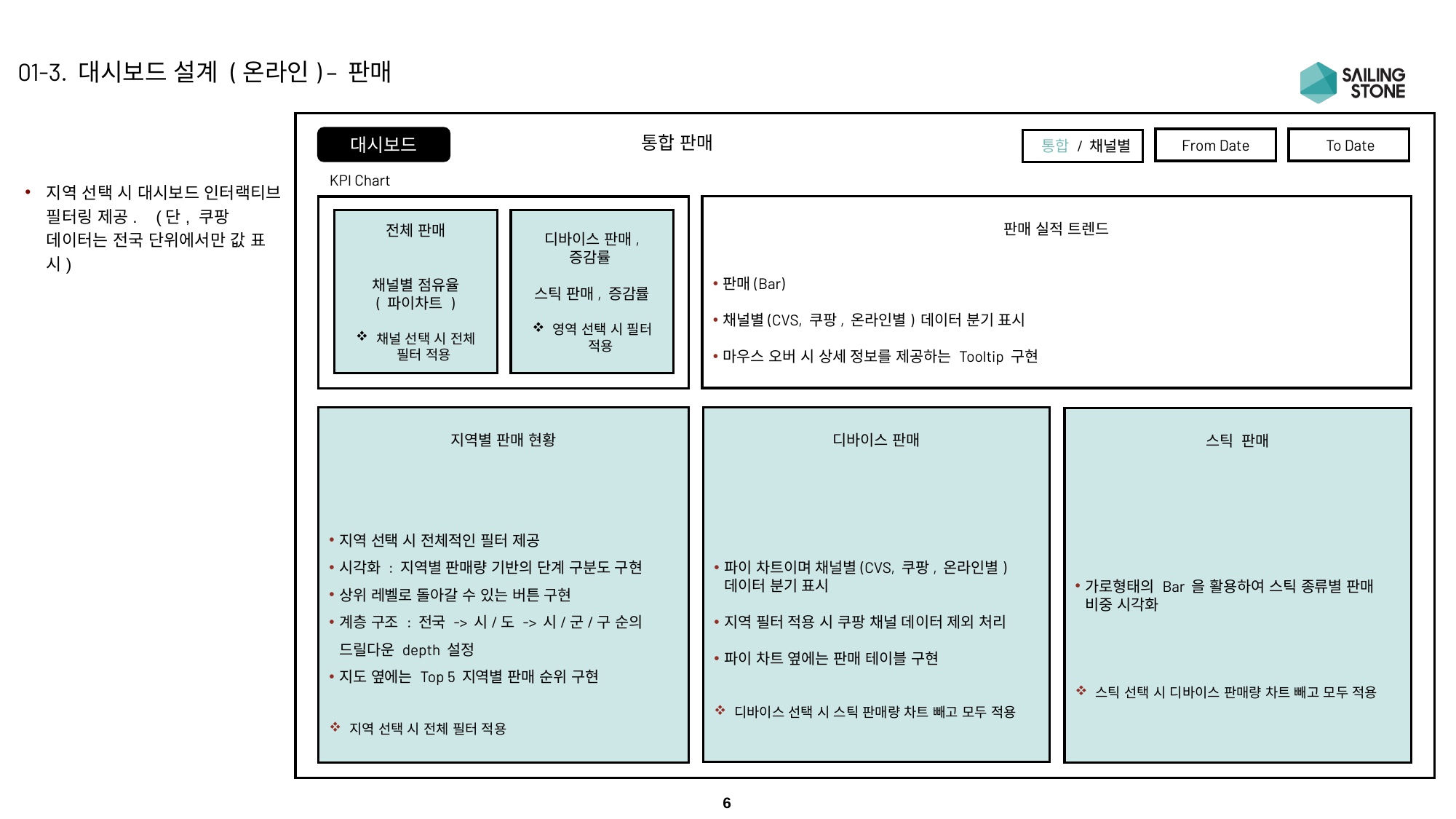

01-3. 대시보드 설계 (온라인) – 판매

통합 판매
대시보드
 From Date
 To Date
 통합 / 채널별

지역 선택 시 대시보드 인터랙티브 필터링 제공.    (단, 쿠팡 데이터는 전국 단위에서만 값 표시)

KPI Chart

판매 실적 트렌드

판매(Bar)

채널별(CVS, 쿠팡, 온라인별) 데이터 분기 표시

마우스 오버 시 상세 정보를 제공하는 Tooltip 구현

전체 판매

채널별 점유율
( 파이차트 )

채널 선택 시 전체 필터 적용
디바이스 판매, 증감률

스틱 판매, 증감률

영역 선택 시 필터 적용

디바이스 판매

파이 차트이며 채널별(CVS, 쿠팡, 온라인별) 데이터 분기 표시

지역 필터 적용 시 쿠팡 채널 데이터 제외 처리

파이 차트 옆에는 판매 테이블 구현

디바이스 선택 시 스틱 판매량 차트 빼고 모두 적용

지역별 판매 현황

지역 선택 시 전체적인 필터 제공
시각화 : 지역별 판매량 기반의 단계 구분도 구현
상위 레벨로 돌아갈 수 있는 버튼 구현
계층 구조 : 전국 -> 시/도 -> 시/군/구 순의 드릴다운 depth 설정
지도 옆에는 Top 5 지역별 판매 순위 구현

지역 선택 시 전체 필터 적용

스틱  판매

가로형태의 Bar 을 활용하여 스틱 종류별 판매 비중 시각화

스틱 선택 시 디바이스 판매량 차트 빼고 모두 적용
6